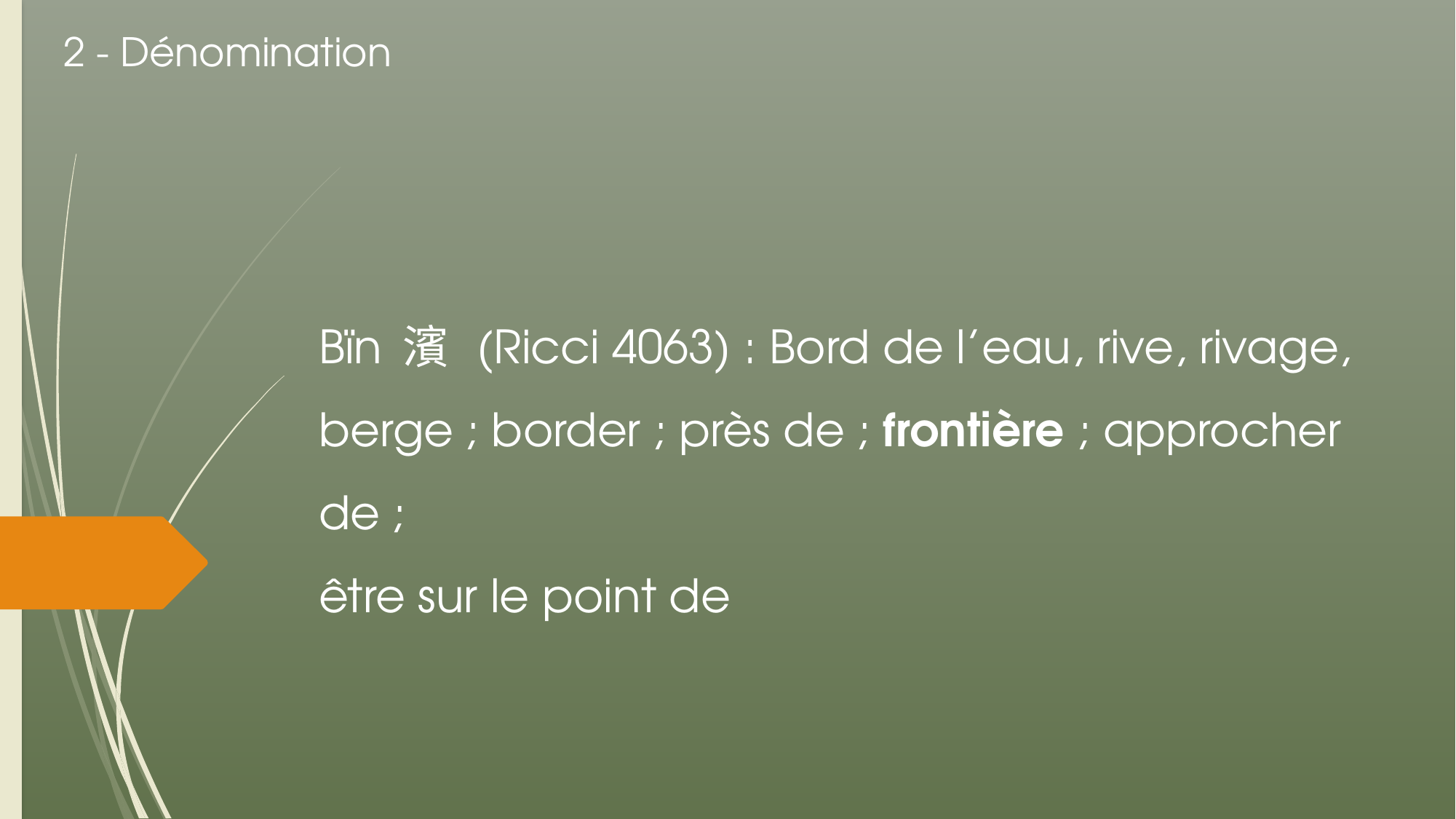

2 - Dénomination

# Bïn 濱  (Ricci 4063) : Bord de l’eau, rive, rivage, berge ; border ; près de ; frontière ; approcher de ; être sur le point de